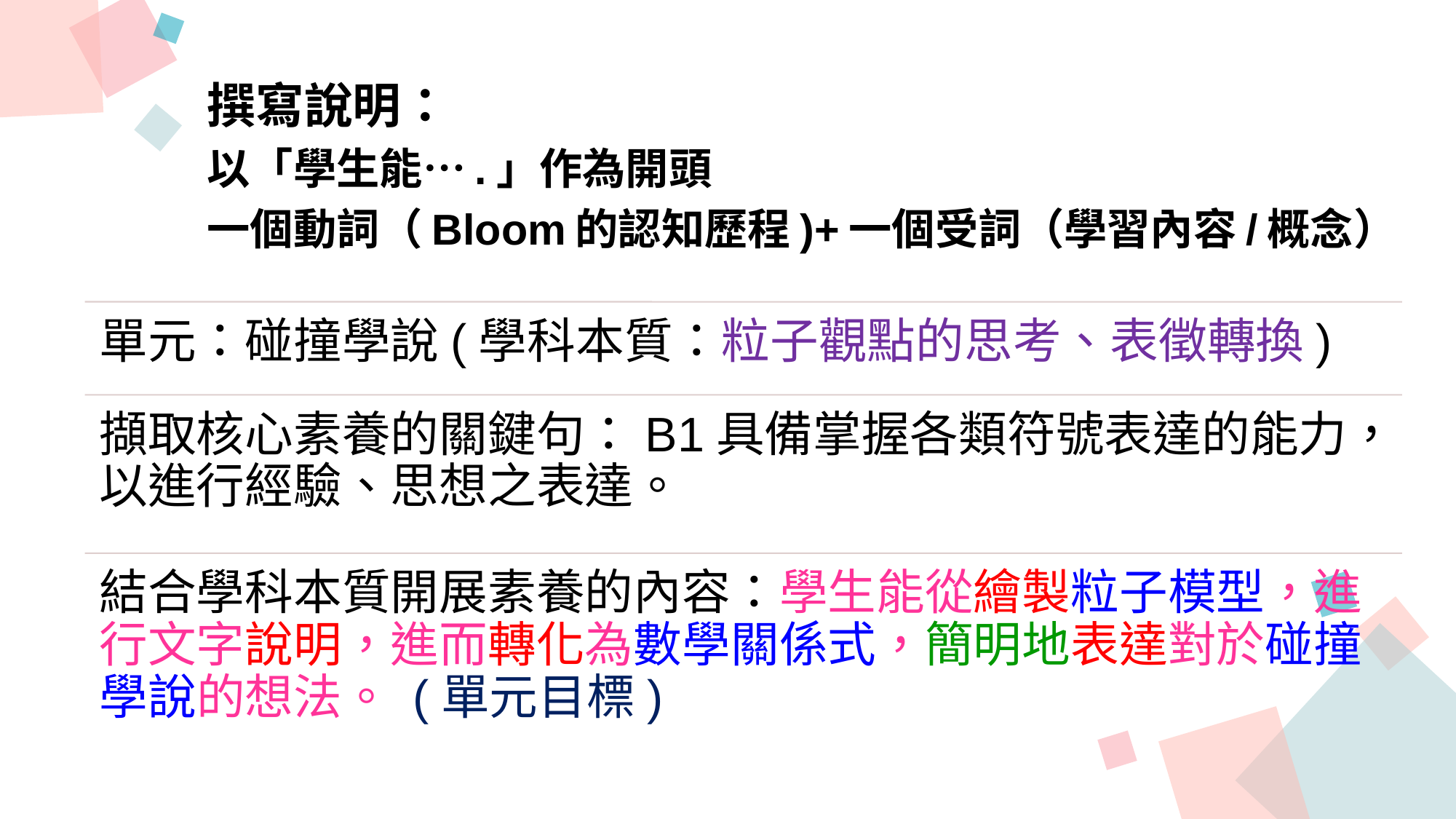

撰寫說明：
以「學生能….」作為開頭
一個動詞（Bloom的認知歷程)+一個受詞（學習內容/概念）
單元：碰撞學說(學科本質：粒子觀點的思考、表徵轉換)
擷取核心素養的關鍵句：B1具備掌握各類符號表達的能力，以進行經驗、思想之表達。
結合學科本質開展素養的內容：學生能從繪製粒子模型，進行文字說明，進而轉化為數學關係式，簡明地表達對於碰撞學說的想法。 (單元目標)